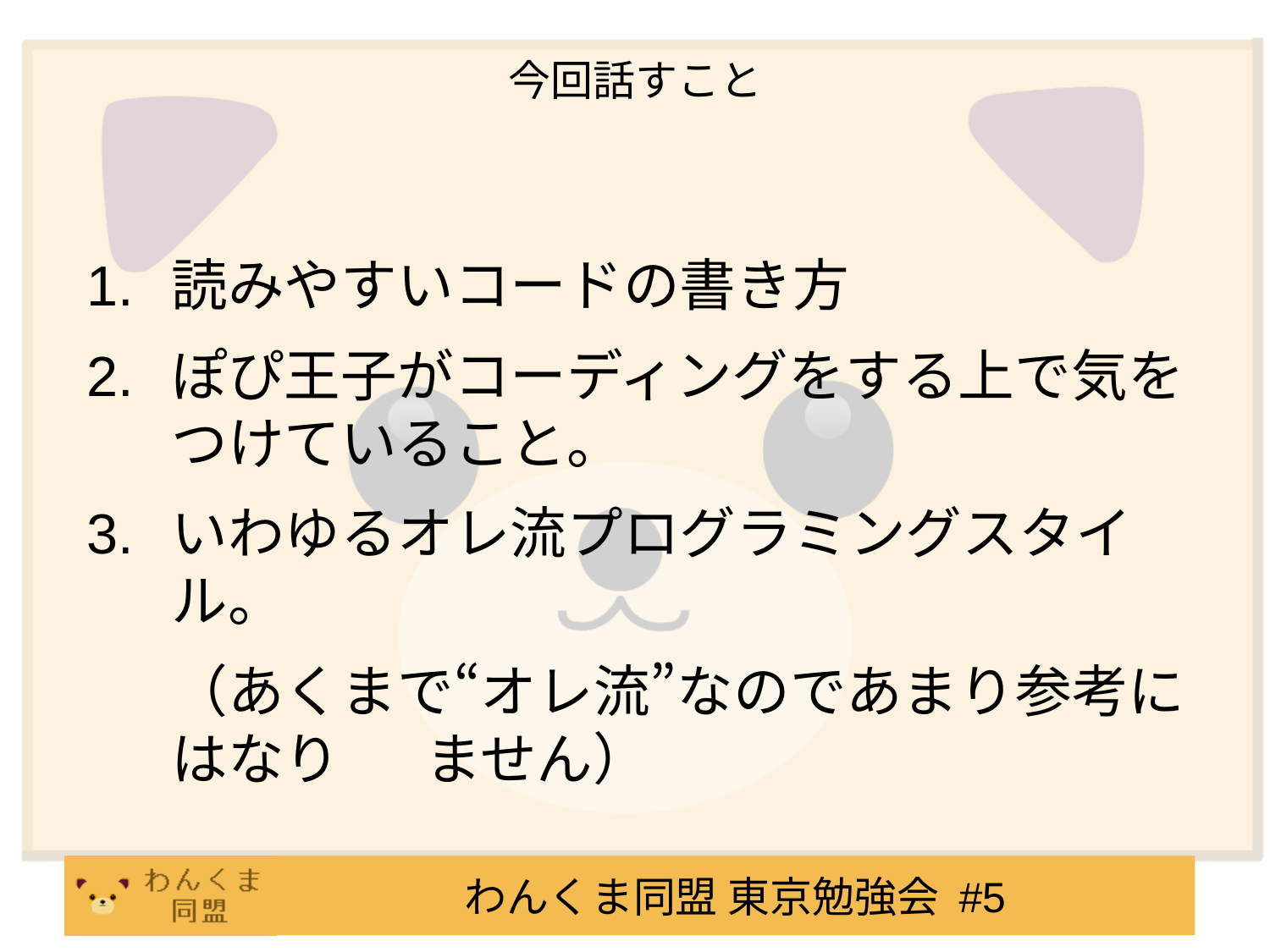

# 今回話すこと
読みやすいコードの書き方
ぽぴ王子がコーディングをする上で気をつけていること。
いわゆるオレ流プログラミングスタイル。
	（あくまで“オレ流”なのであまり参考にはなり	ません）